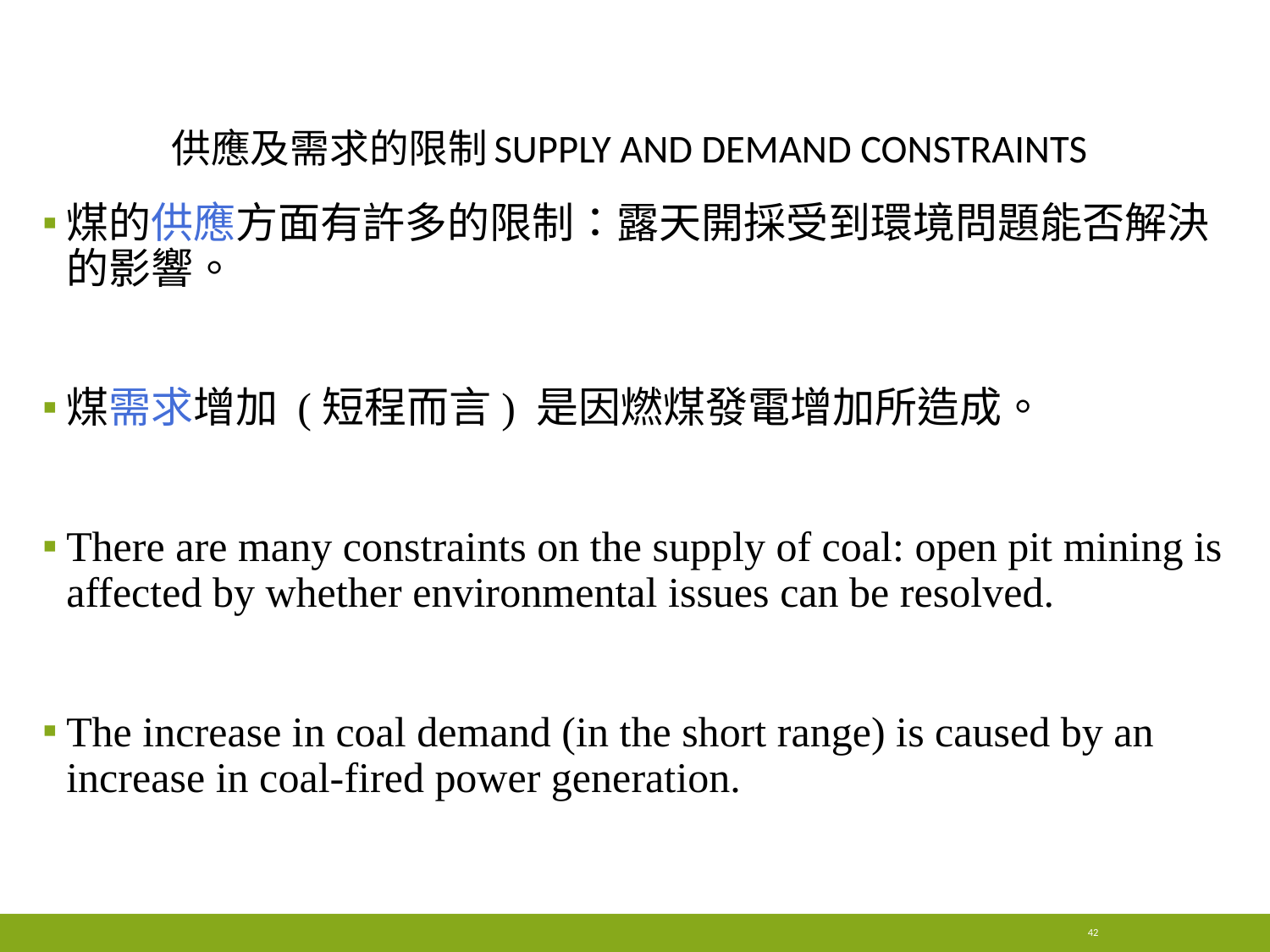

# 供應及需求的限制Supply and demand constraints
煤的供應方面有許多的限制：露天開採受到環境問題能否解決的影響。

煤需求增加 (短程而言) 是因燃煤發電增加所造成。

There are many constraints on the supply of coal: open pit mining is affected by whether environmental issues can be resolved.

The increase in coal demand (in the short range) is caused by an increase in coal-fired power generation.
42